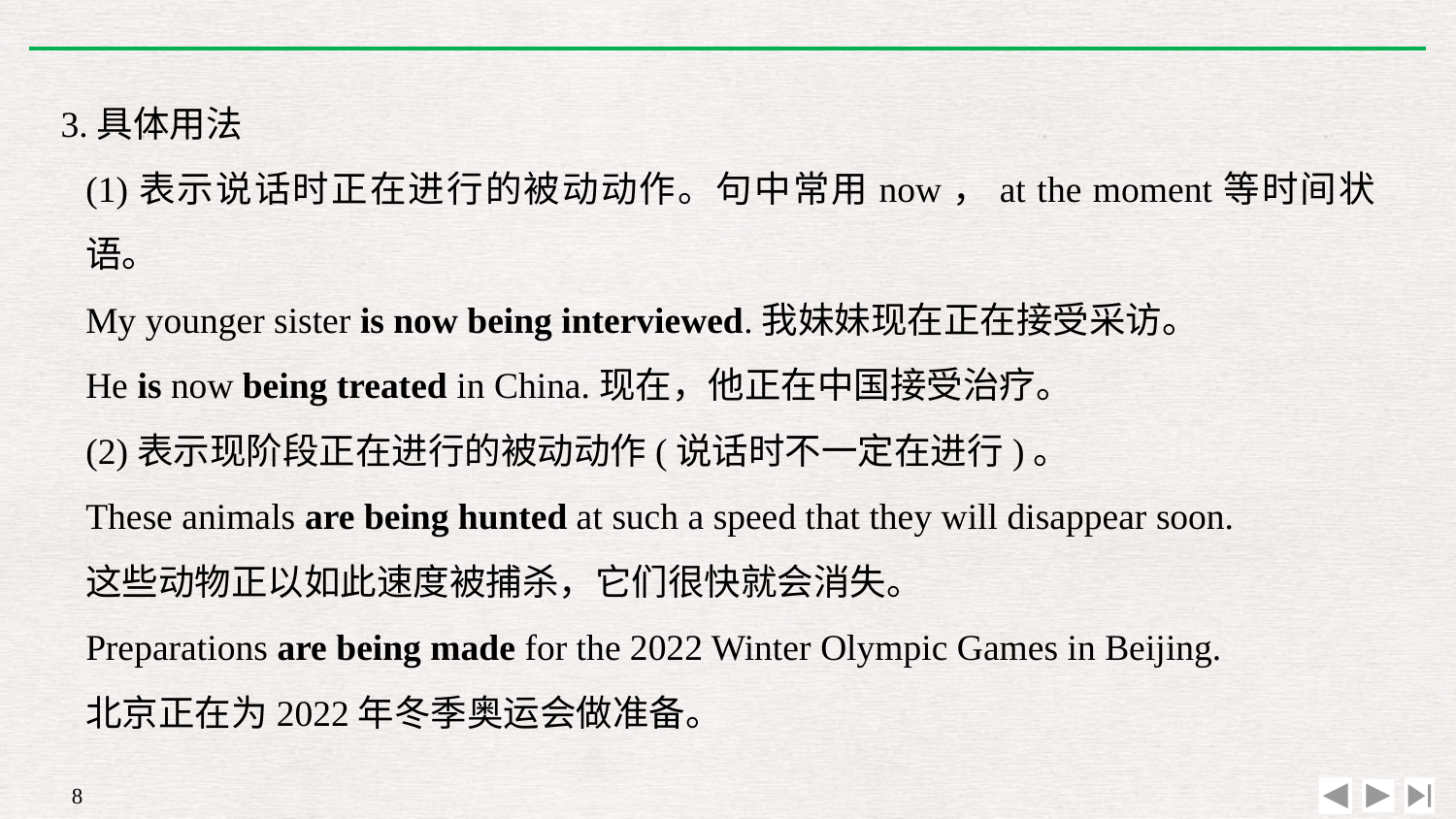

3.具体用法
(1)表示说话时正在进行的被动动作。句中常用now，at the moment等时间状语。
My younger sister is now being interviewed.我妹妹现在正在接受采访。
He is now being treated in China.现在，他正在中国接受治疗。
(2)表示现阶段正在进行的被动动作(说话时不一定在进行)。
These animals are being hunted at such a speed that they will disappear soon.
这些动物正以如此速度被捕杀，它们很快就会消失。
Preparations are being made for the 2022 Winter Olympic Games in Beijing.
北京正在为2022年冬季奥运会做准备。